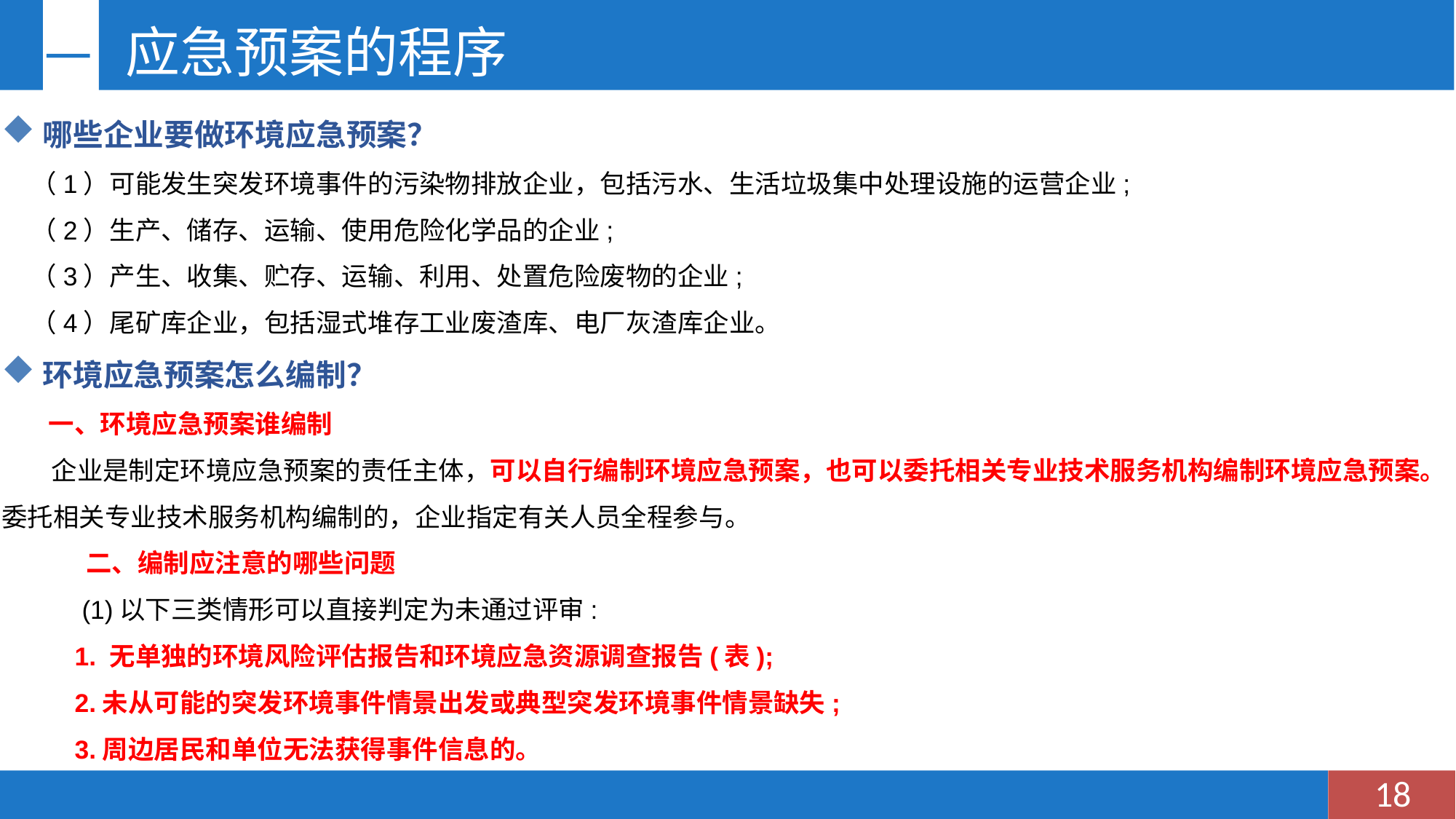

# 一	应急预案的程序
哪些企业要做环境应急预案？
    （1）可能发生突发环境事件的污染物排放企业，包括污水、生活垃圾集中处理设施的运营企业;
    （2）生产、储存、运输、使用危险化学品的企业;
    （3）产生、收集、贮存、运输、利用、处置危险废物的企业;
    （4）尾矿库企业，包括湿式堆存工业废渣库、电厂灰渣库企业。
环境应急预案怎么编制？
       一、环境应急预案谁编制
 企业是制定环境应急预案的责任主体，可以自行编制环境应急预案，也可以委托相关专业技术服务机构编制环境应急预案。委托相关专业技术服务机构编制的，企业指定有关人员全程参与。
       二、编制应注意的哪些问题
      (1)以下三类情形可以直接判定为未通过评审:
     1. 无单独的环境风险评估报告和环境应急资源调查报告(表);
     2.未从可能的突发环境事件情景出发或典型突发环境事件情景缺失;
     3.周边居民和单位无法获得事件信息的。

18
14